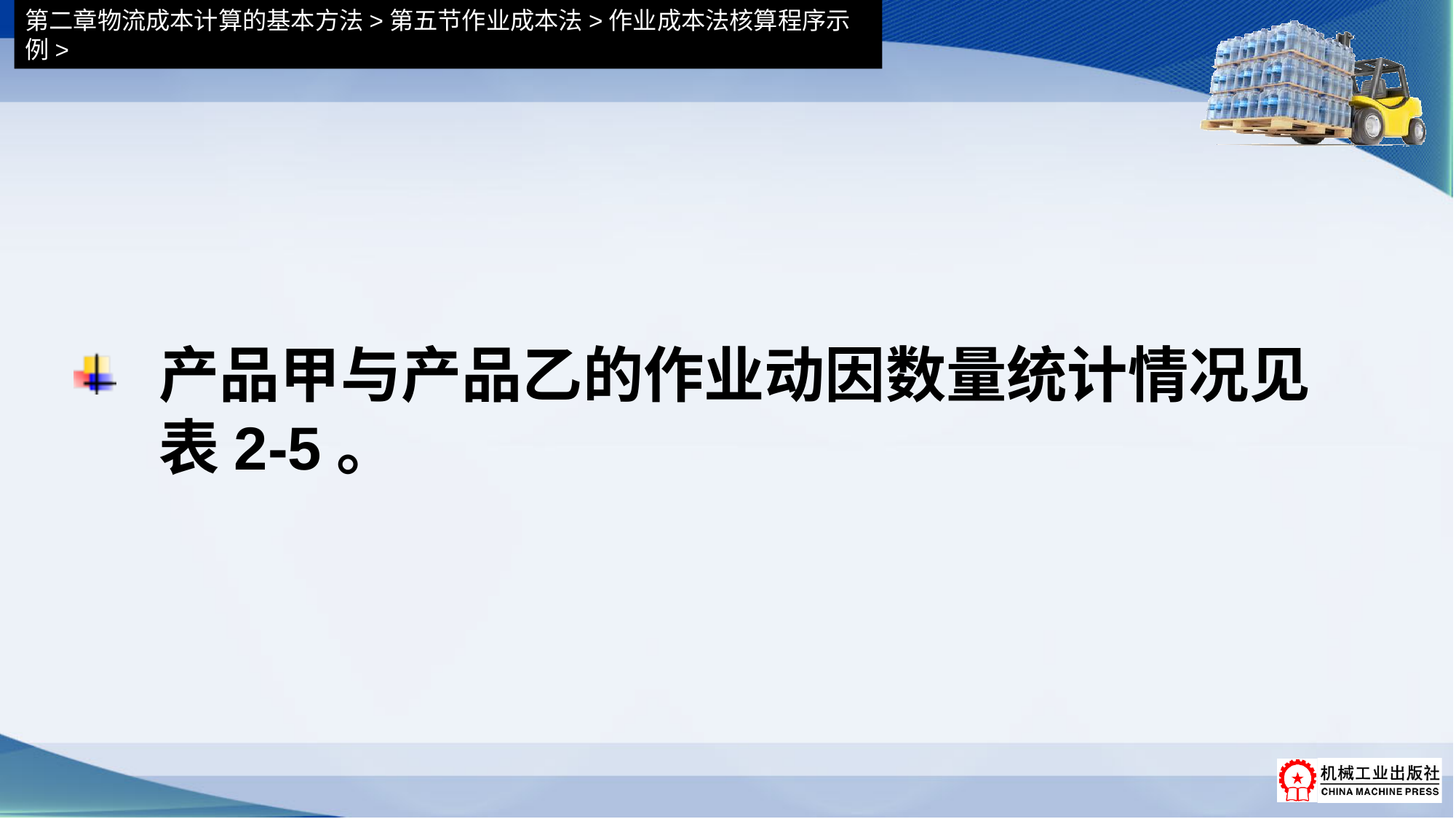

第二章物流成本计算的基本方法>第五节作业成本法>作业成本法核算程序示例>
# 产品甲与产品乙的作业动因数量统计情况见表2-5。